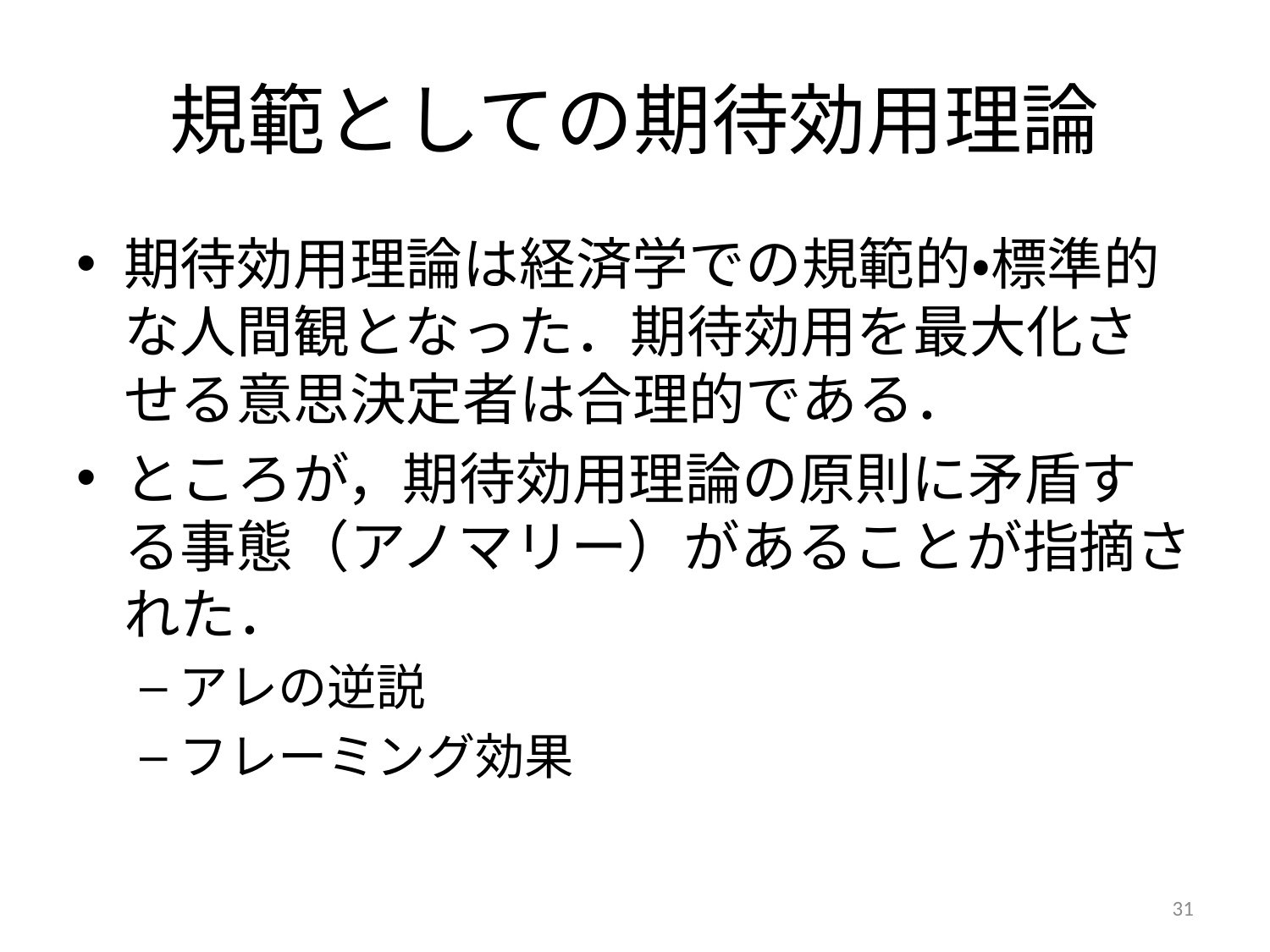

# 規範としての期待効用理論
期待効用理論は経済学での規範的・標準的な人間観となった．期待効用を最大化させる意思決定者は合理的である．
ところが，期待効用理論の原則に矛盾する事態（アノマリー）があることが指摘された．
アレの逆説
フレーミング効果
31